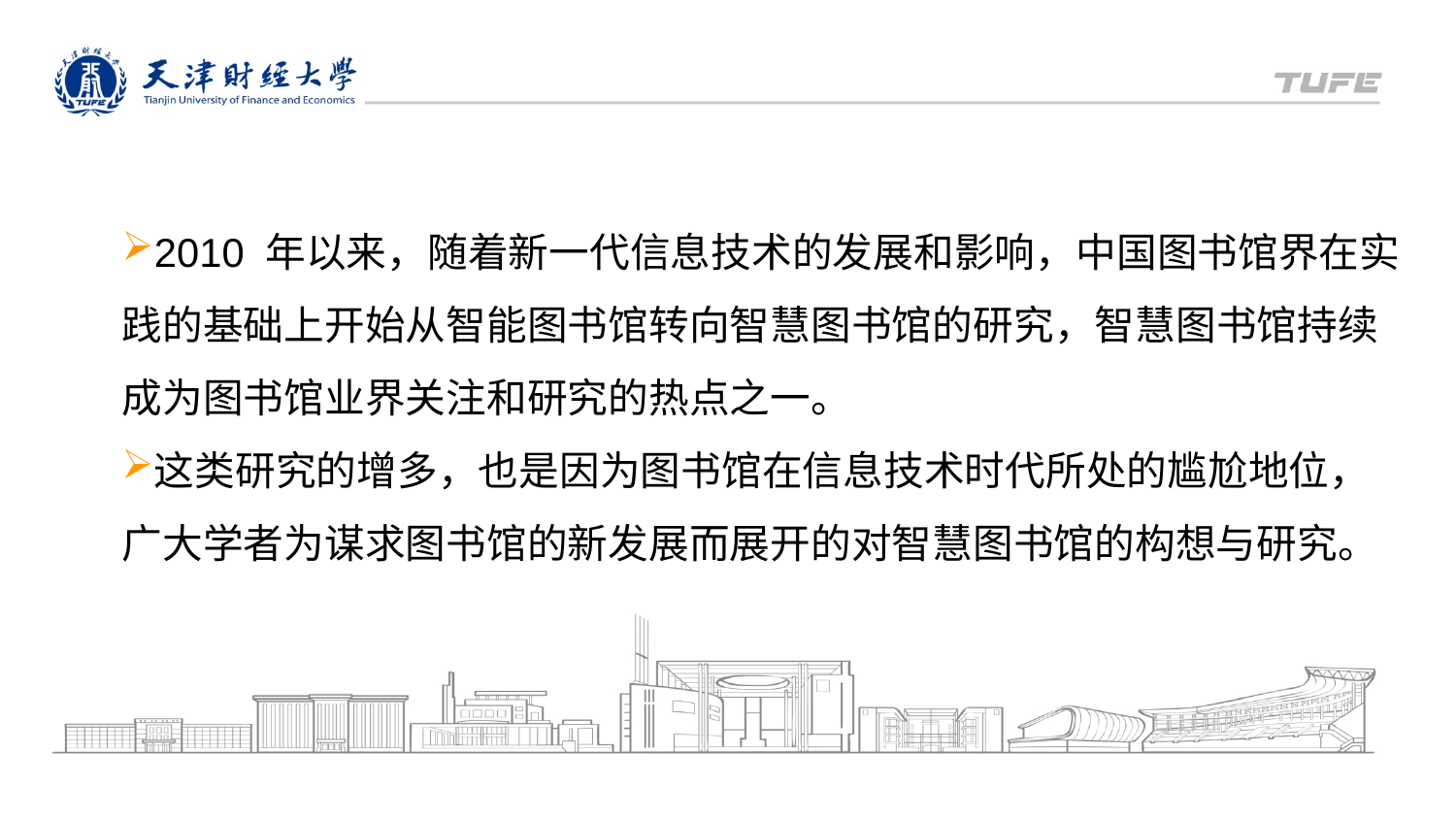

2010 年以来，随着新一代信息技术的发展和影响，中国图书馆界在实践的基础上开始从智能图书馆转向智慧图书馆的研究，智慧图书馆持续成为图书馆业界关注和研究的热点之一。
这类研究的增多，也是因为图书馆在信息技术时代所处的尴尬地位，广大学者为谋求图书馆的新发展而展开的对智慧图书馆的构想与研究。
天津财经大学XX
XXXX年X月X日